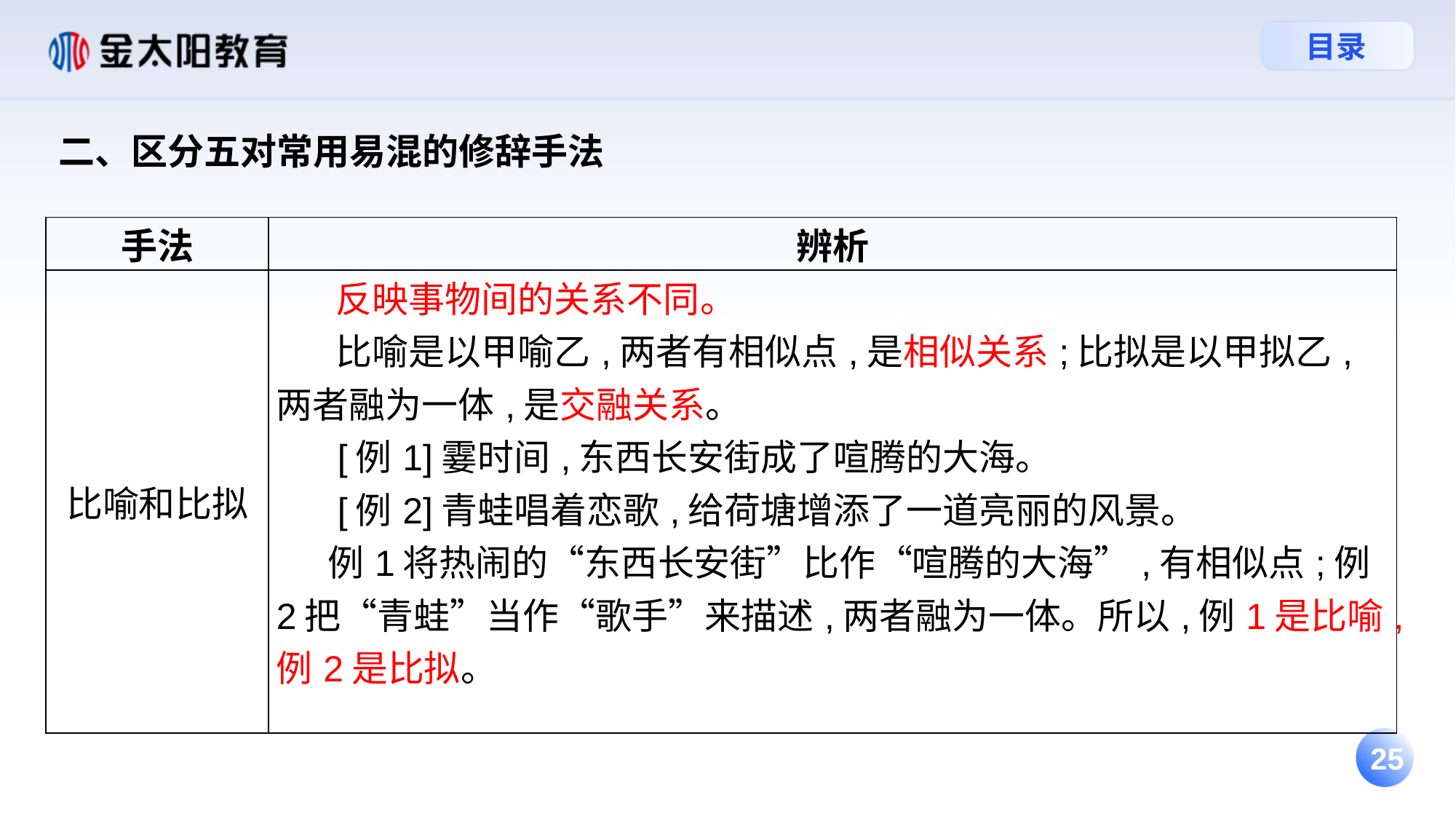

二、区分五对常用易混的修辞手法

| 手法 | 辨析 |
| --- | --- |
| 比喻和比拟 | 反映事物间的关系不同。 比喻是以甲喻乙,两者有相似点,是相似关系;比拟是以甲拟乙,两者融为一体,是交融关系。 [例1]霎时间,东西长安街成了喧腾的大海。 [例2]青蛙唱着恋歌,给荷塘增添了一道亮丽的风景。 例1将热闹的“东西长安街”比作“喧腾的大海”,有相似点;例2把“青蛙”当作“歌手”来描述,两者融为一体。所以,例1是比喻,例2是比拟。 |